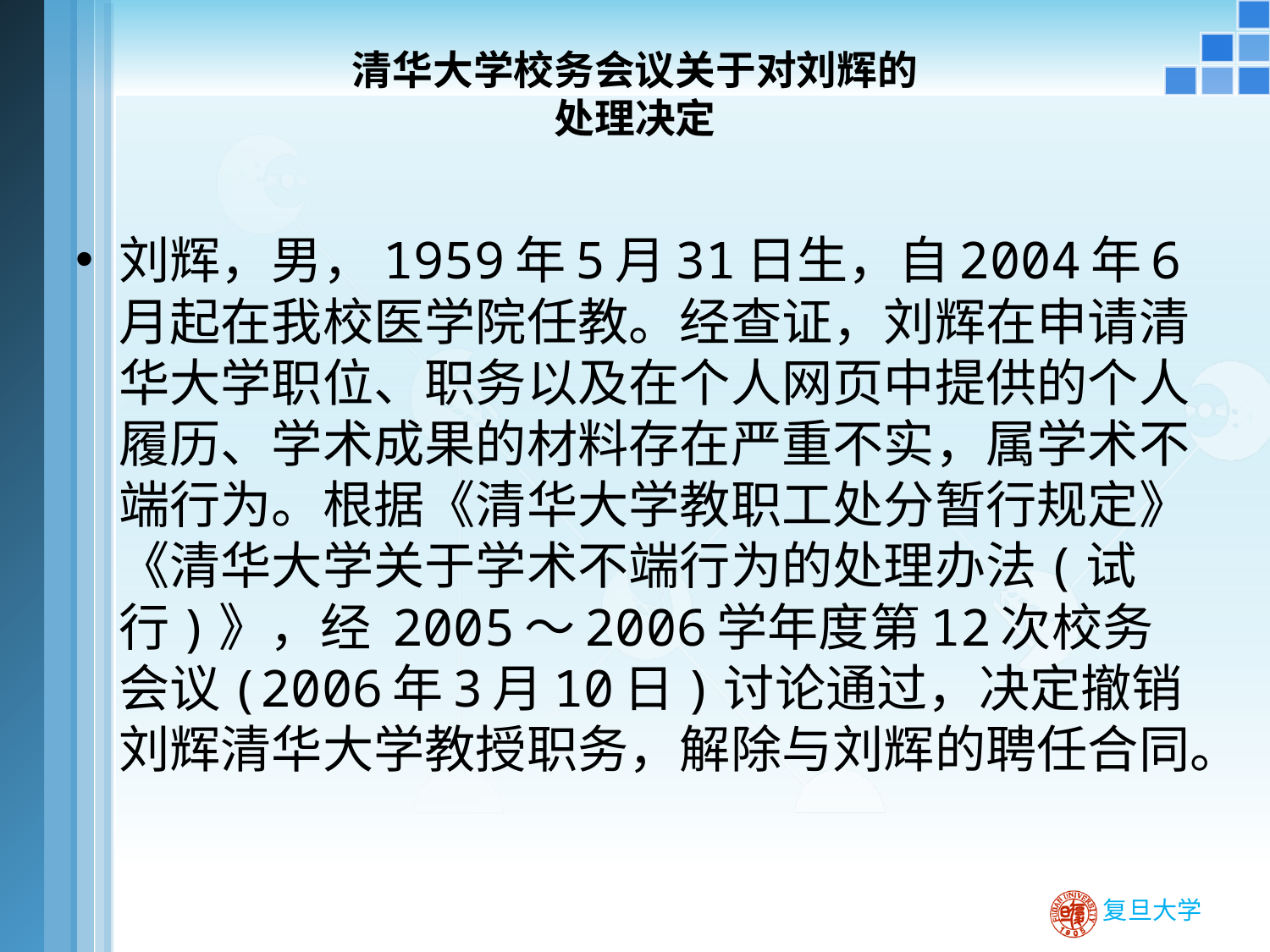

# 清华大学校务会议关于对刘辉的 处理决定
刘辉，男，1959年5月31日生，自2004年6月起在我校医学院任教。经查证，刘辉在申请清华大学职位、职务以及在个人网页中提供的个人履历、学术成果的材料存在严重不实，属学术不端行为。根据《清华大学教职工处分暂行规定》《清华大学关于学术不端行为的处理办法(试行)》，经 2005～2006学年度第12次校务会议(2006年3月10日)讨论通过，决定撤销刘辉清华大学教授职务，解除与刘辉的聘任合同。